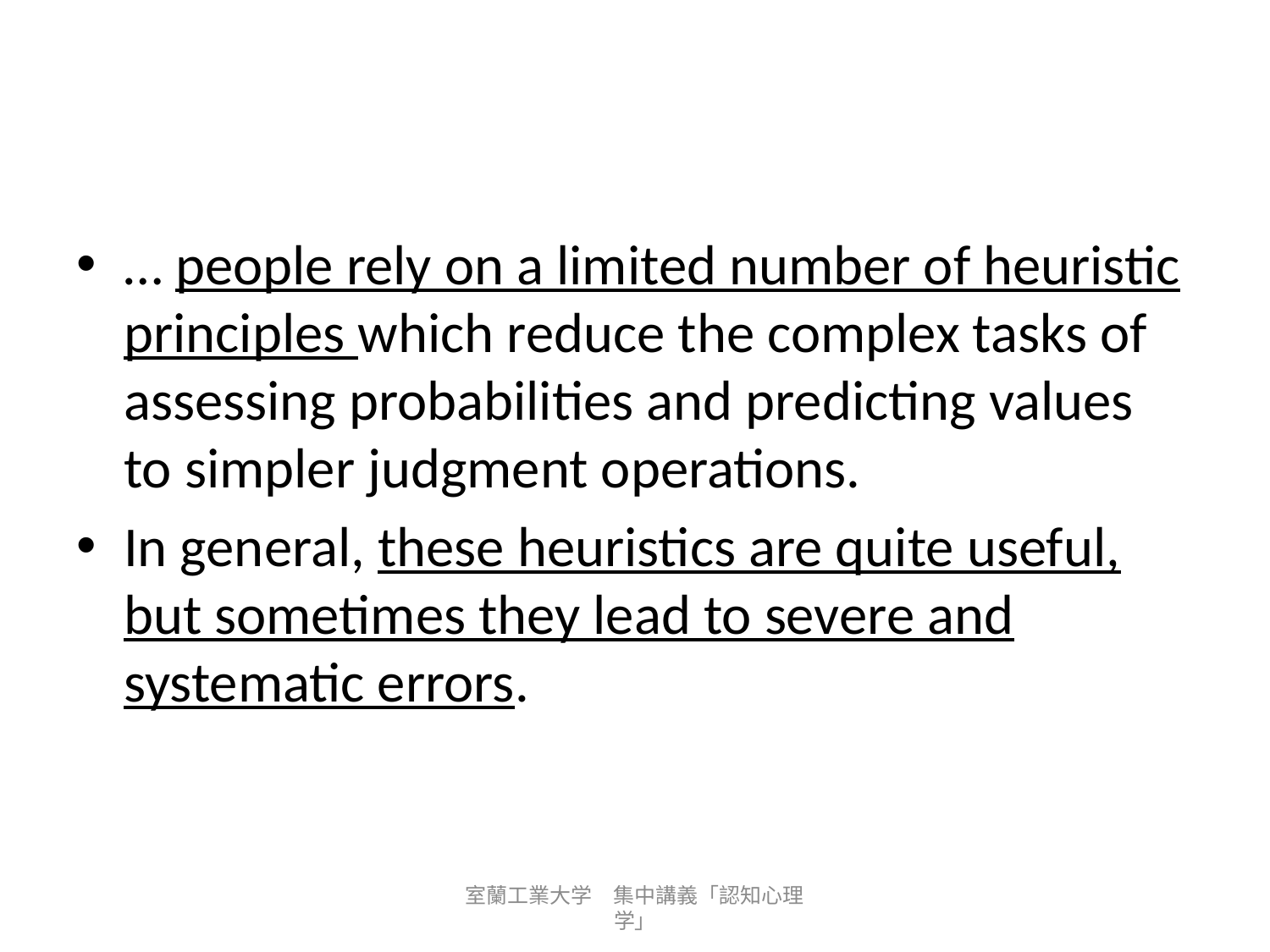

#
… people rely on a limited number of heuristic principles which reduce the complex tasks of assessing probabilities and predicting values to simpler judgment operations.
In general, these heuristics are quite useful, but sometimes they lead to severe and systematic errors.
室蘭工業大学　集中講義「認知心理学」